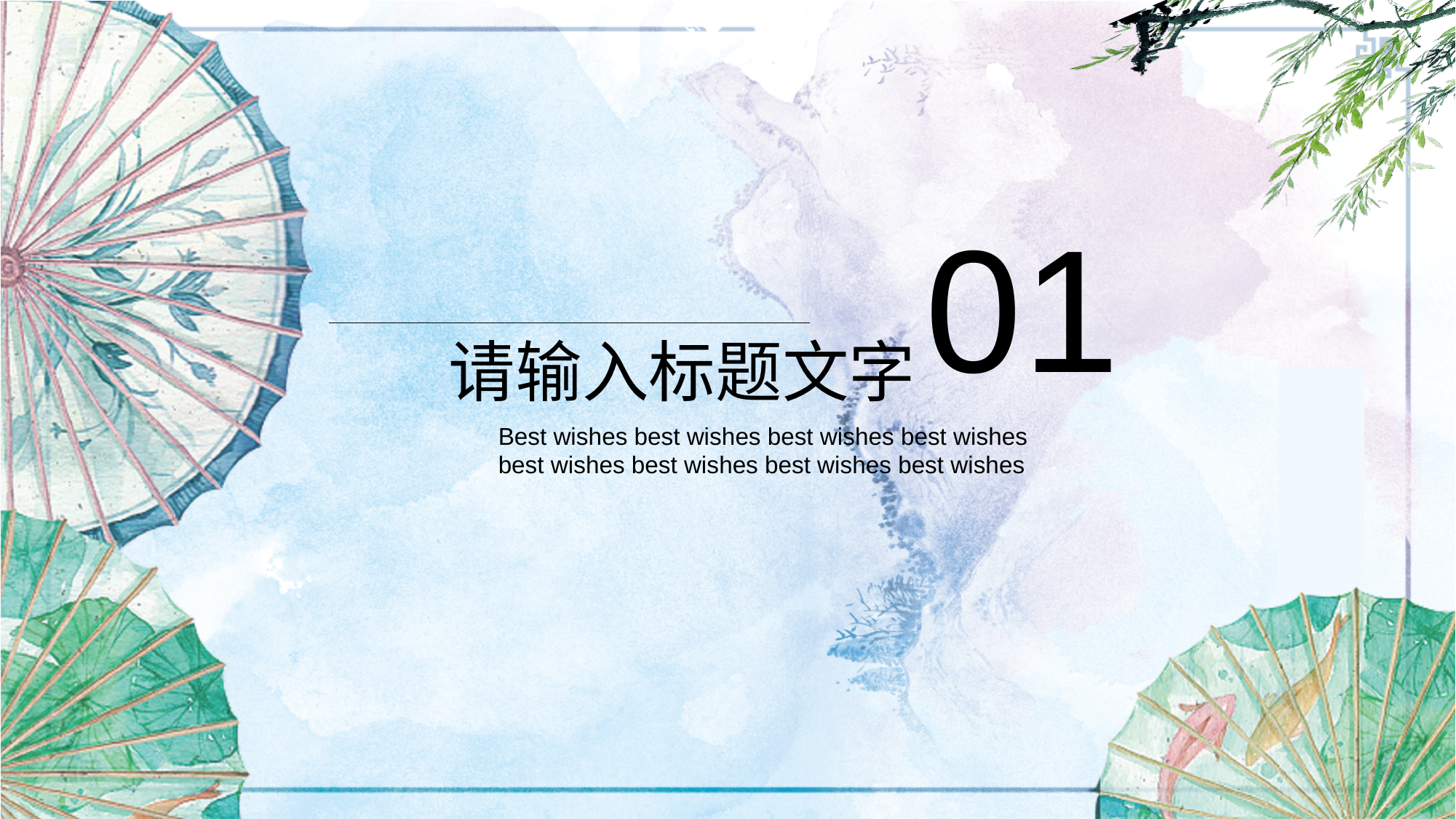

01
请输入标题文字
Best wishes best wishes best wishes best wishes best wishes best wishes best wishes best wishes